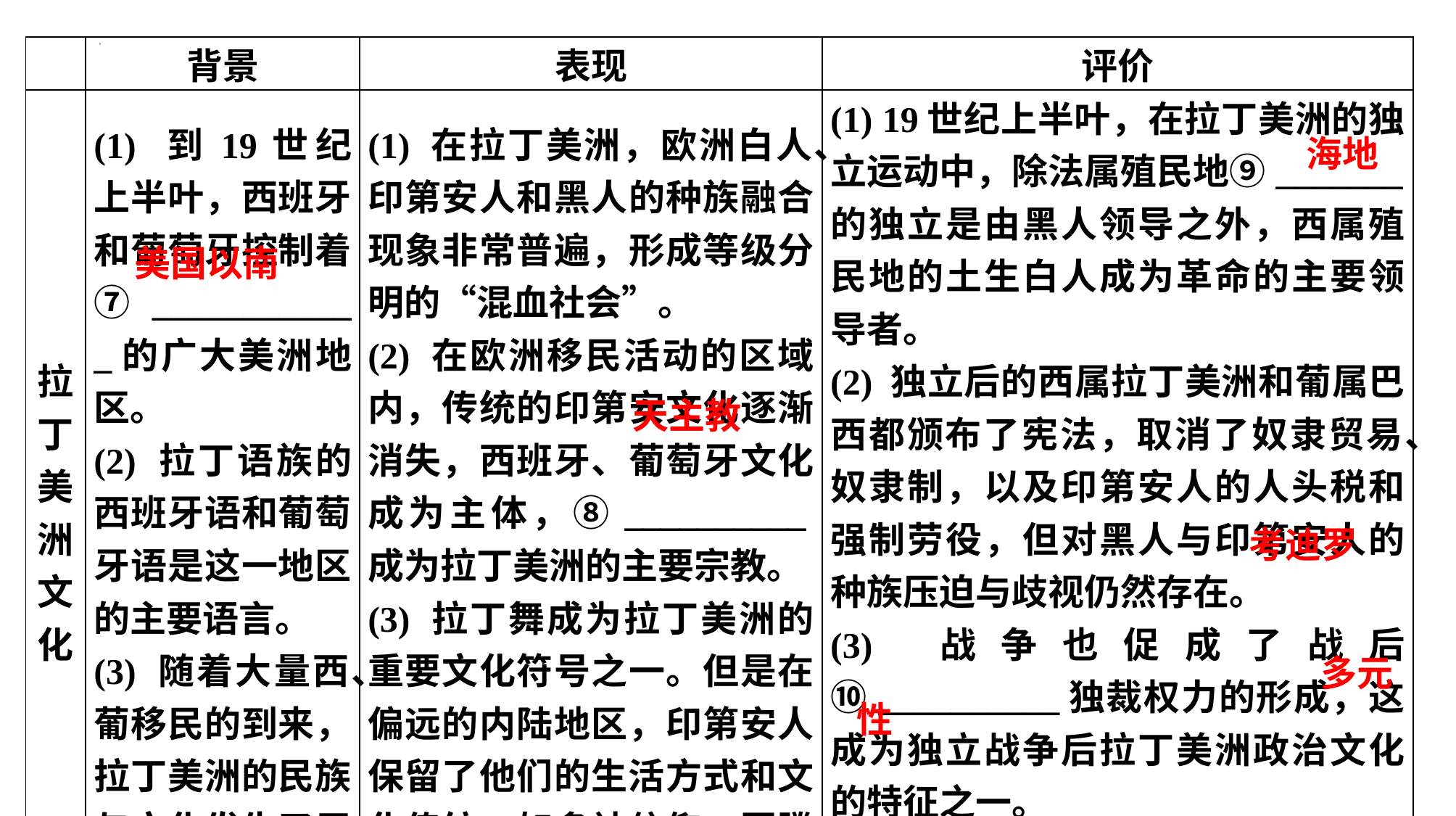

|  | 背景 | 表现 | 评价 |
| --- | --- | --- | --- |
| 拉丁美洲文化 | (1) 到19世纪上半叶，西班牙和葡萄牙控制着⑦\_\_\_\_\_\_\_\_\_\_\_\_的广大美洲地区。 (2) 拉丁语族的西班牙语和葡萄牙语是这一地区的主要语言。 (3) 随着大量西、葡移民的到来，拉丁美洲的民族与文化发生了巨大变化 | (1) 在拉丁美洲，欧洲白人、印第安人和黑人的种族融合现象非常普遍，形成等级分明的“混血社会”。 (2) 在欧洲移民活动的区域内，传统的印第安文化逐渐消失，西班牙、葡萄牙文化成为主体，⑧\_\_\_\_\_\_\_\_\_\_成为拉丁美洲的主要宗教。 (3) 拉丁舞成为拉丁美洲的重要文化符号之一。但是在偏远的内陆地区，印第安人保留了他们的生活方式和文化传统，如多神信仰、图腾崇拜等 | (1) 19世纪上半叶，在拉丁美洲的独立运动中，除法属殖民地⑨\_\_\_\_\_\_\_的独立是由黑人领导之外，西属殖民地的土生白人成为革命的主要领导者。 (2) 独立后的西属拉丁美洲和葡属巴西都颁布了宪法，取消了奴隶贸易、奴隶制，以及印第安人的人头税和强制劳役，但对黑人与印第安人的种族压迫与歧视仍然存在。 (3) 战争也促成了战后⑩\_\_\_\_\_\_\_\_\_\_独裁权力的形成，这成为独立战争后拉丁美洲政治文化的特征之一。 (4) 特点：拉丁美洲的文化⑪\_\_\_\_\_ \_\_\_\_\_非常明显 |
海地
美国以南
天主教
考迪罗
多元
性